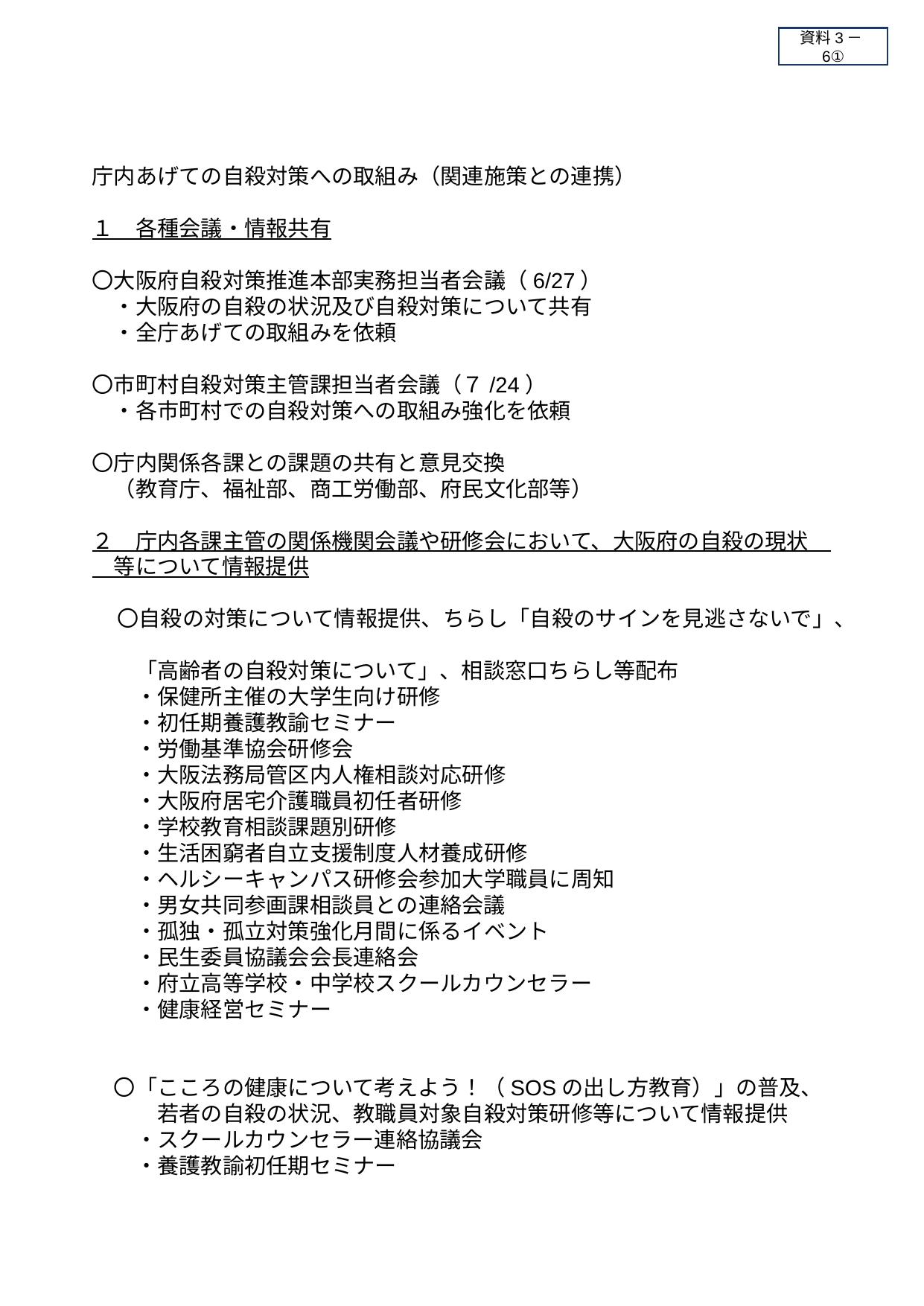

資料3－6①

庁内あげての自殺対策への取組み（関連施策との連携）

１　各種会議・情報共有

〇大阪府自殺対策推進本部実務担当者会議（6/27）
　・大阪府の自殺の状況及び自殺対策について共有
　・全庁あげての取組みを依頼

〇市町村自殺対策主管課担当者会議（７/24）
　・各市町村での自殺対策への取組み強化を依頼

〇庁内関係各課との課題の共有と意見交換
　（教育庁、福祉部、商工労働部、府民文化部等）

２　庁内各課主管の関係機関会議や研修会において、大阪府の自殺の現状
　等について情報提供
　　〇自殺の対策について情報提供、ちらし「自殺のサインを見逃さないで」、
　　「高齢者の自殺対策について」、相談窓口ちらし等配布
　　・保健所主催の大学生向け研修
　　・初任期養護教諭セミナー
　　・労働基準協会研修会
　　・大阪法務局管区内人権相談対応研修
　　・大阪府居宅介護職員初任者研修
　　・学校教育相談課題別研修
　　・生活困窮者自立支援制度人材養成研修
　　・ヘルシーキャンパス研修会参加大学職員に周知
　　・男女共同参画課相談員との連絡会議
　　・孤独・孤立対策強化月間に係るイベント
　　・民生委員協議会会長連絡会
　　・府立高等学校・中学校スクールカウンセラー
　　・健康経営セミナー

　〇「こころの健康について考えよう！（SOSの出し方教育）」の普及、
　　　若者の自殺の状況、教職員対象自殺対策研修等について情報提供
　　・スクールカウンセラー連絡協議会
　　・養護教諭初任期セミナー